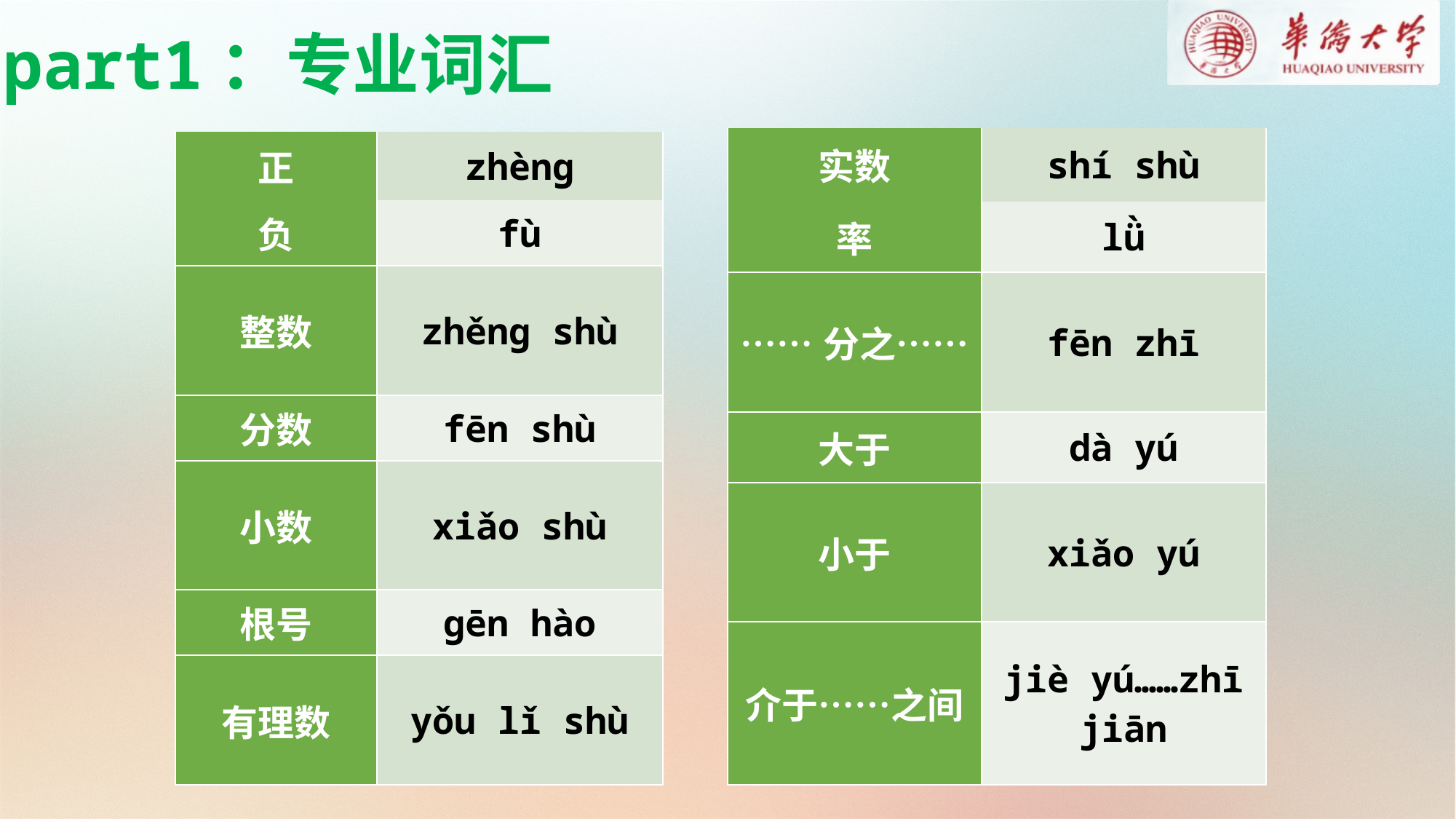

part1：专业词汇
|  |  |
| --- | --- |
| 实数 | shí shù |
| 率 | lǜ |
| ……分之…… | fēn zhī |
| 大于 | dà yú |
| 小于 | xiǎo yú |
| 介于……之间 | jiè yú……zhī jiān |
|  |  |
| --- | --- |
| 正 | zhènɡ |
| 负 | fù |
| 整数 | zhěnɡ shù |
| 分数 | fēn shù |
| 小数 | xiǎo shù |
| 根号 | ɡēn hào |
| 有理数 | yǒu lǐ shù |